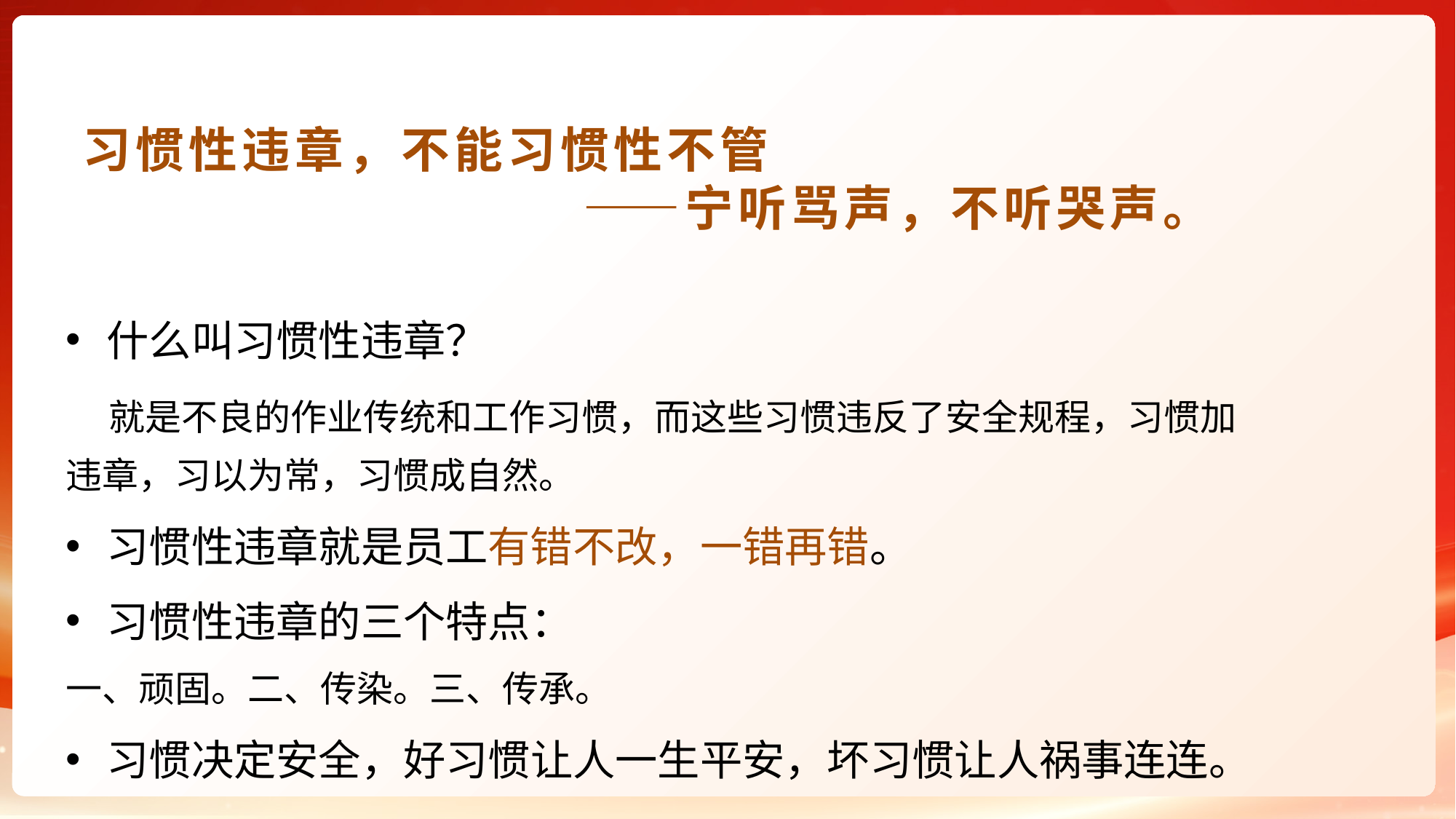

习惯性违章，不能习惯性不管
                                ——宁听骂声，不听哭声。
什么叫习惯性违章？
    就是不良的作业传统和工作习惯，而这些习惯违反了安全规程，习惯加违章，习以为常，习惯成自然。
习惯性违章就是员工有错不改，一错再错。
习惯性违章的三个特点：
一、顽固。二、传染。三、传承。
习惯决定安全，好习惯让人一生平安，坏习惯让人祸事连连。